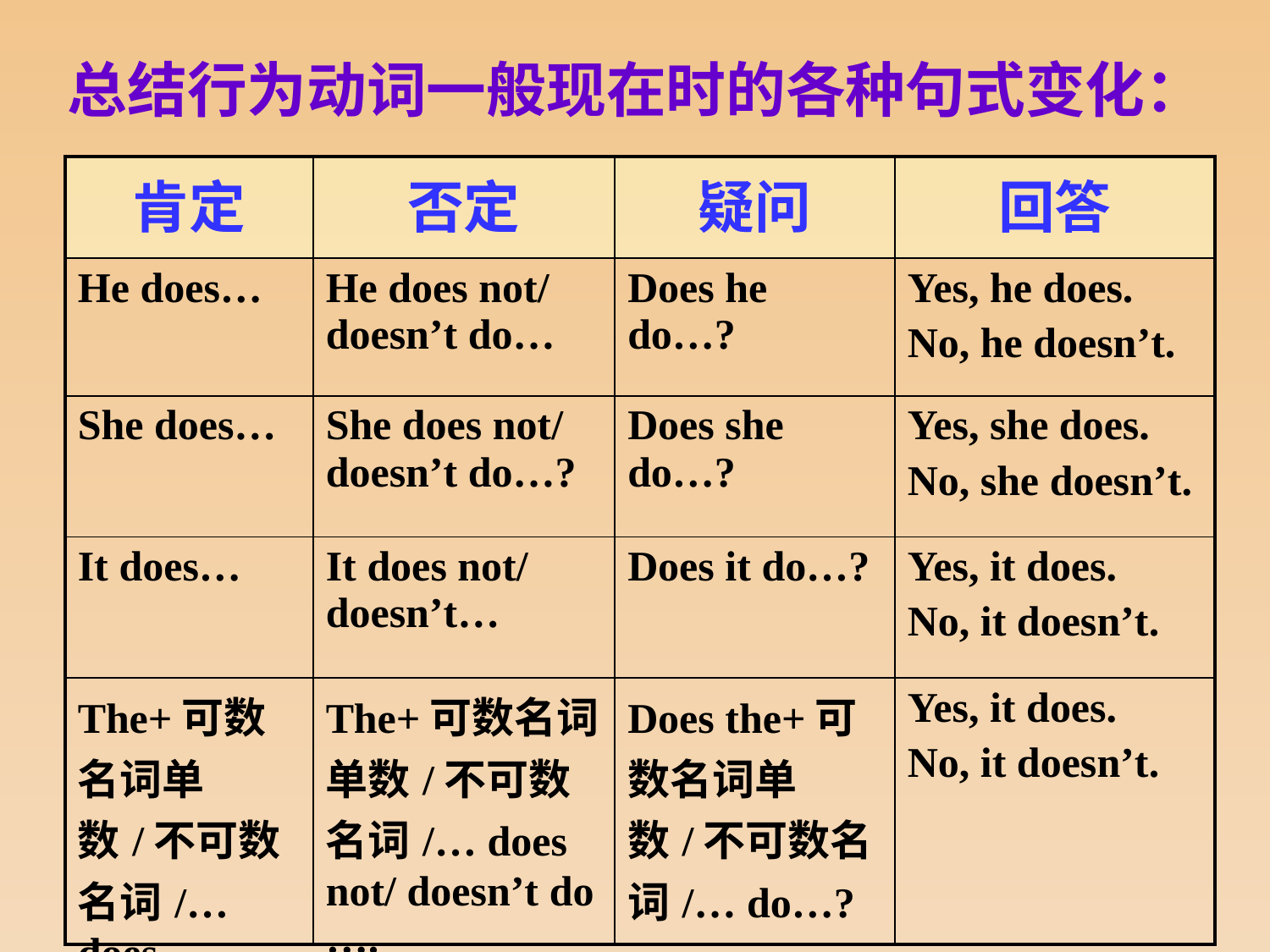

总结行为动词一般现在时的各种句式变化：
| 肯定 | 否定 | 疑问 | 回答 |
| --- | --- | --- | --- |
| He does… | He does not/ doesn’t do… | Does he do…? | Yes, he does. No, he doesn’t. |
| She does… | She does not/ doesn’t do…? | Does she do…? | Yes, she does. No, she doesn’t. |
| It does… | It does not/ doesn’t… | Does it do…? | Yes, it does. No, it doesn’t. |
| The+可数名词单数/不可数名词/… does… | The+可数名词单数/不可数名词/… does not/ doesn’t do …. | Does the+可数名词单数/不可数名词/… do…? | Yes, it does. No, it doesn’t. |